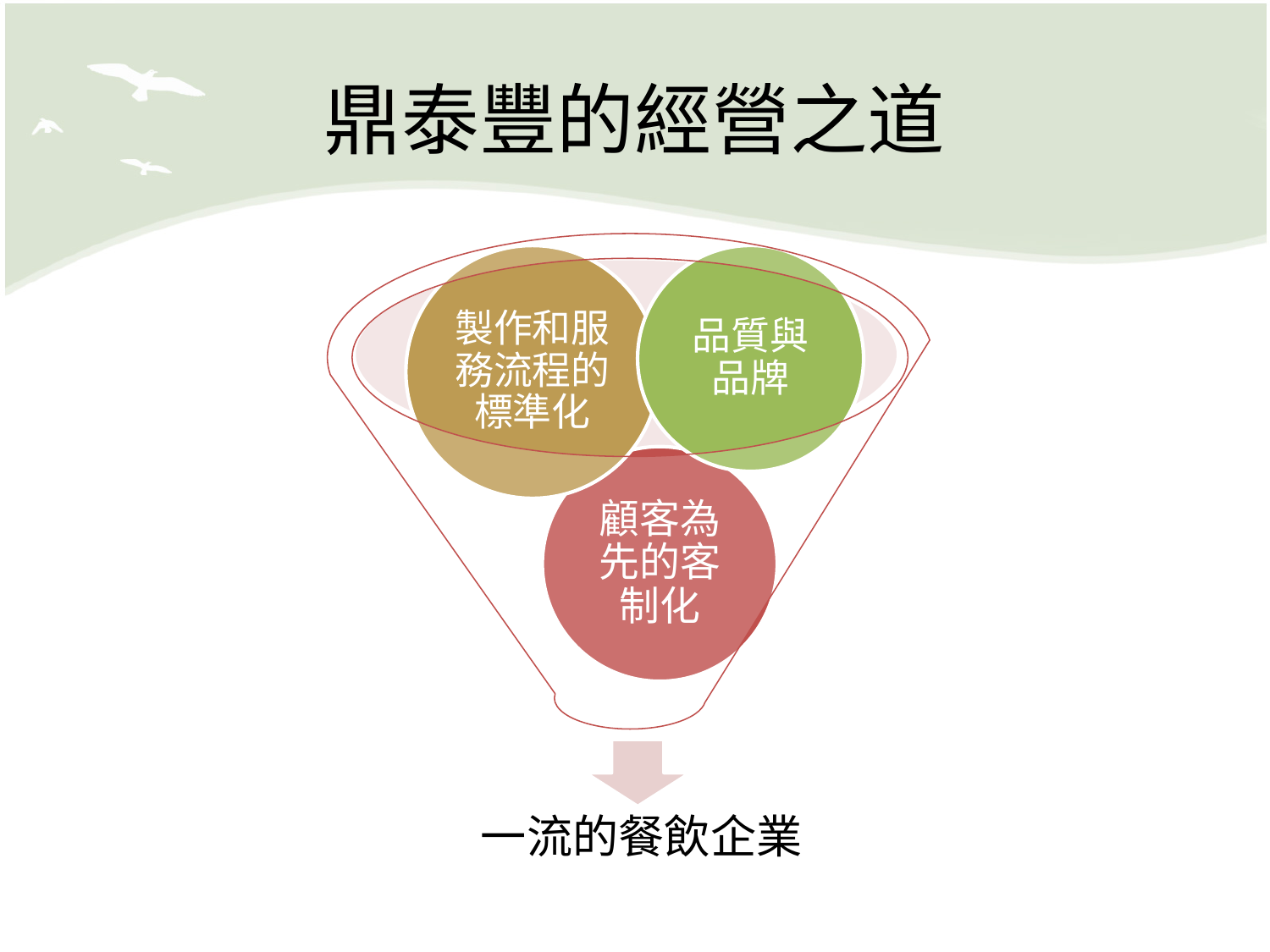

# 鼎泰豐的經營之道
一流的餐飲企業
顧客為先的客制化
製作和服務流程的標準化
品質與品牌